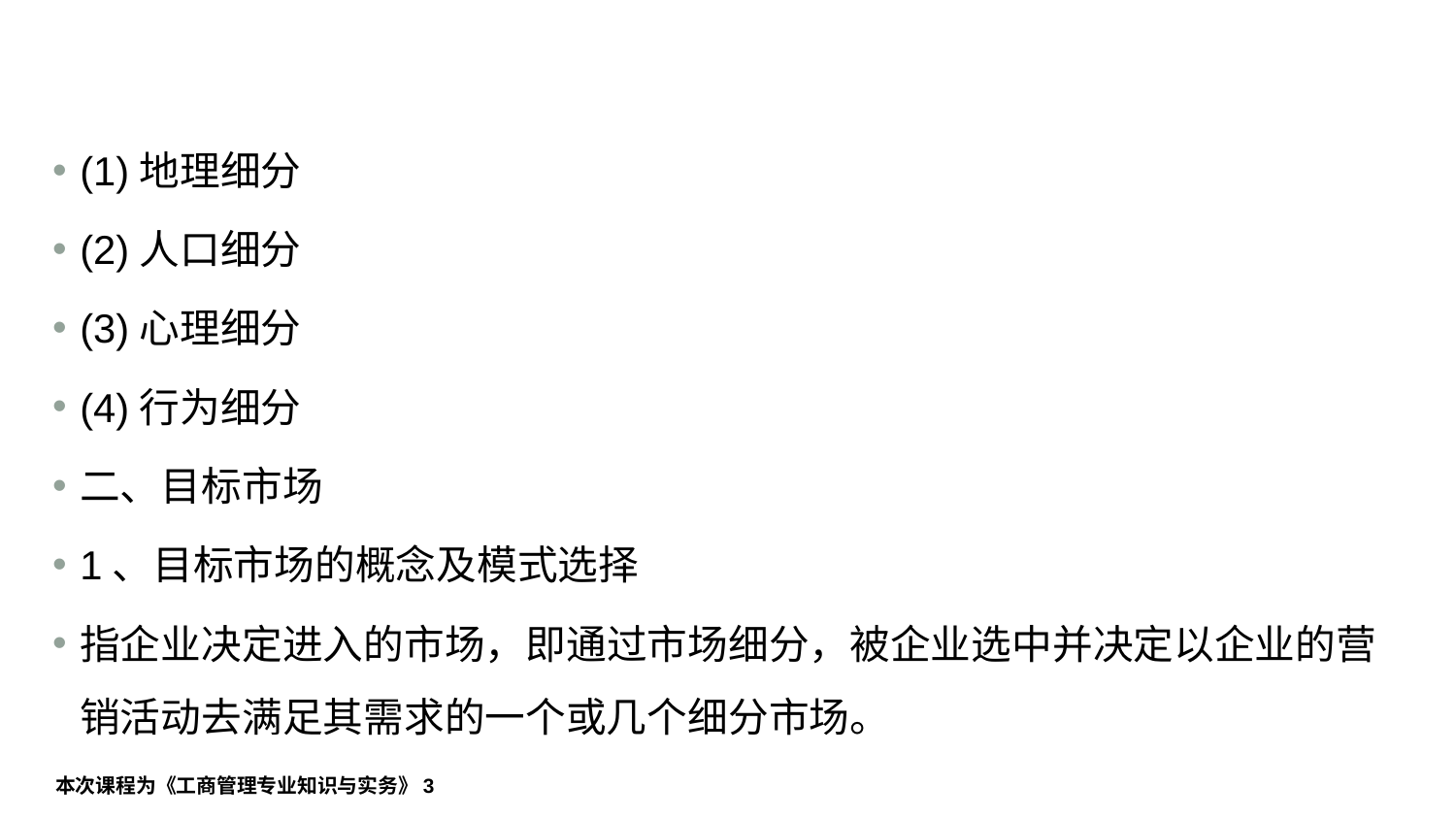

#
(1)地理细分
(2)人口细分
(3)心理细分
(4)行为细分
二、目标市场
1、目标市场的概念及模式选择
指企业决定进入的市场，即通过市场细分，被企业选中并决定以企业的营销活动去满足其需求的一个或几个细分市场。